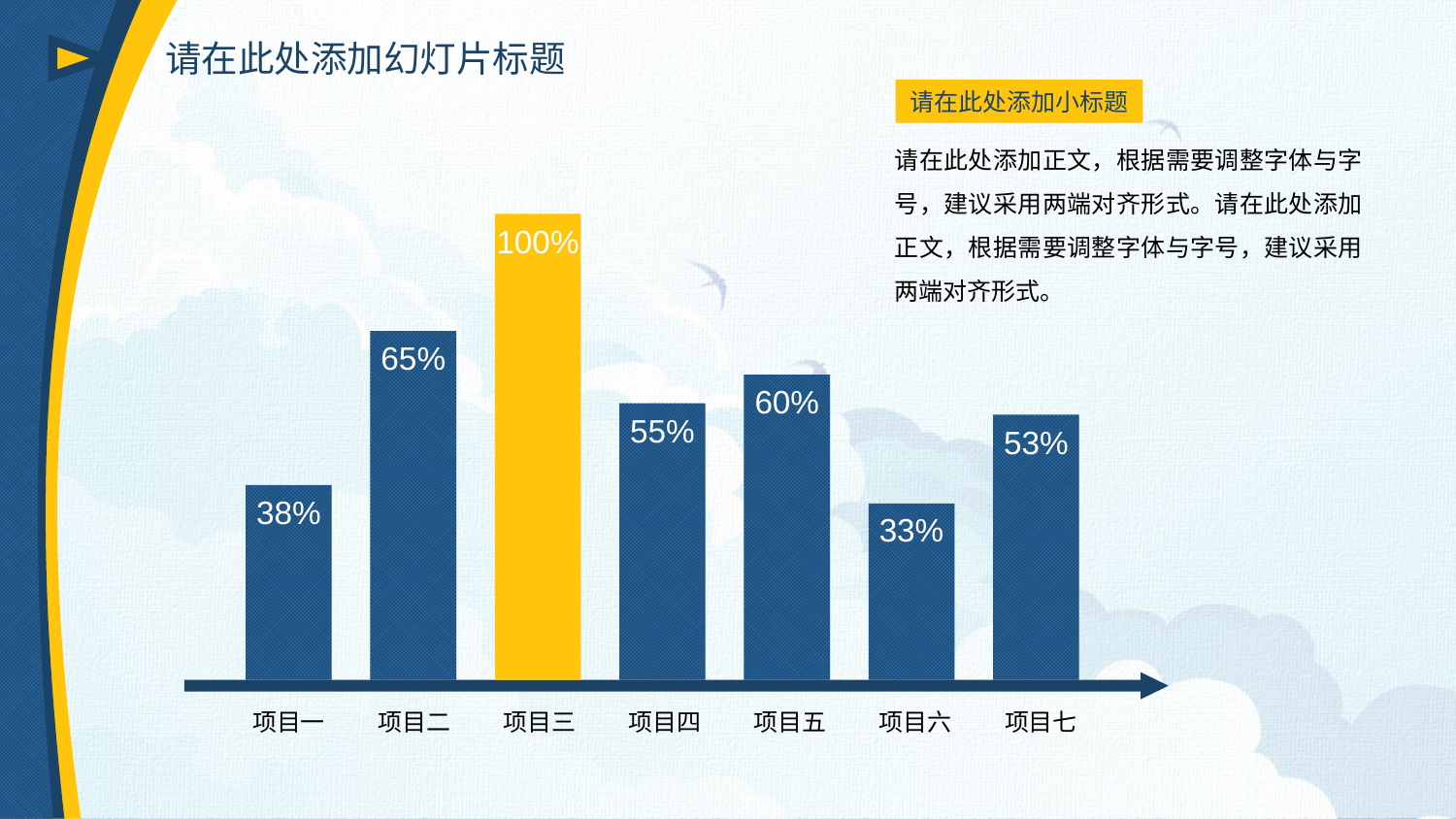

请在此处添加幻灯片标题
请在此处添加小标题
请在此处添加正文，根据需要调整字体与字号，建议采用两端对齐形式。请在此处添加正文，根据需要调整字体与字号，建议采用两端对齐形式。

100%
65%

60%

55%

53%

38%

33%

项目一
项目二
项目三
项目四
项目五
项目六
项目七